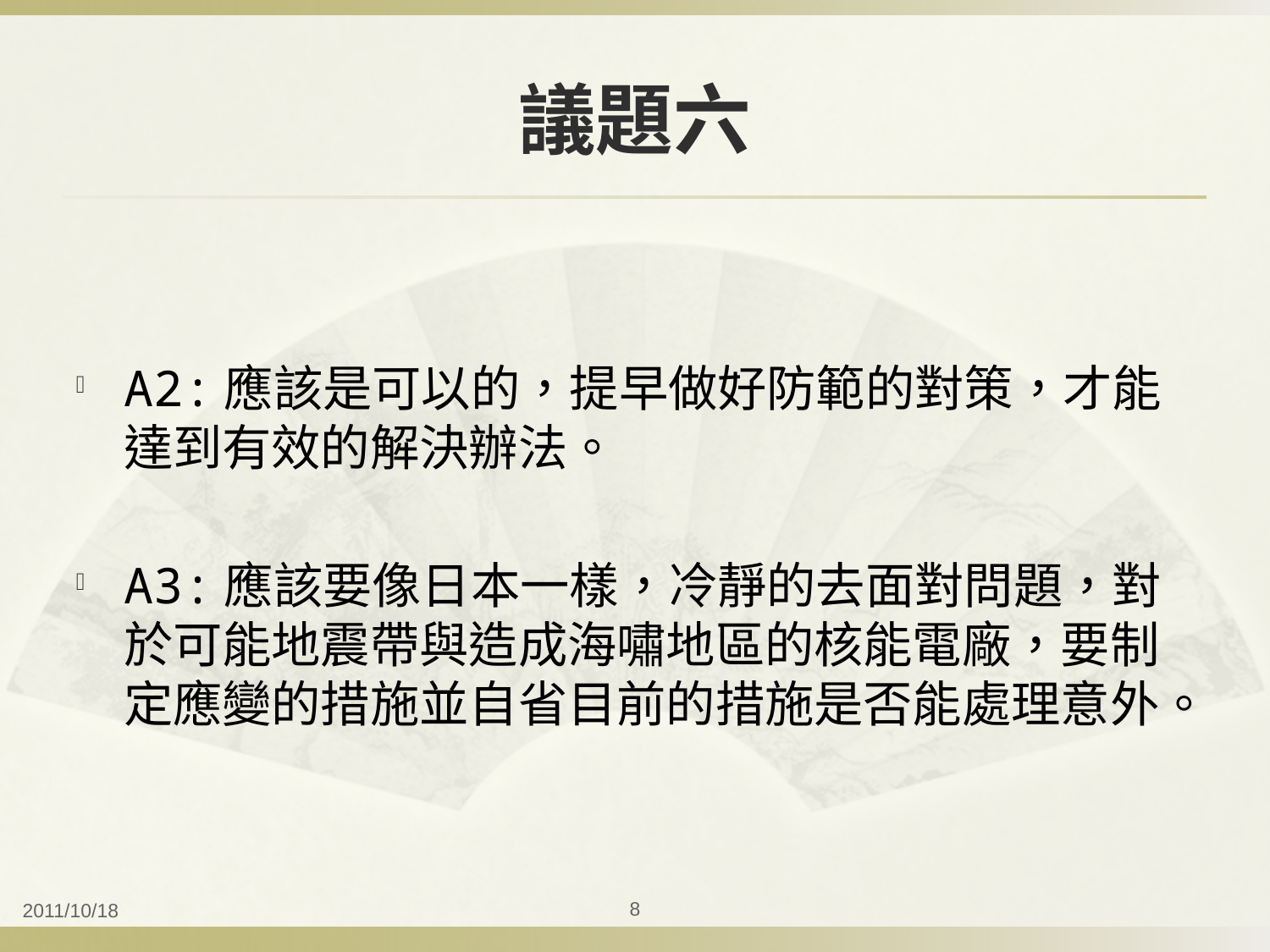

# 議題六

A2:應該是可以的，提早做好防範的對策，才能達到有效的解決辦法。

A3:應該要像日本一樣，冷靜的去面對問題，對於可能地震帶與造成海嘯地區的核能電廠，要制定應變的措施並自省目前的措施是否能處理意外。

2011/10/18
8